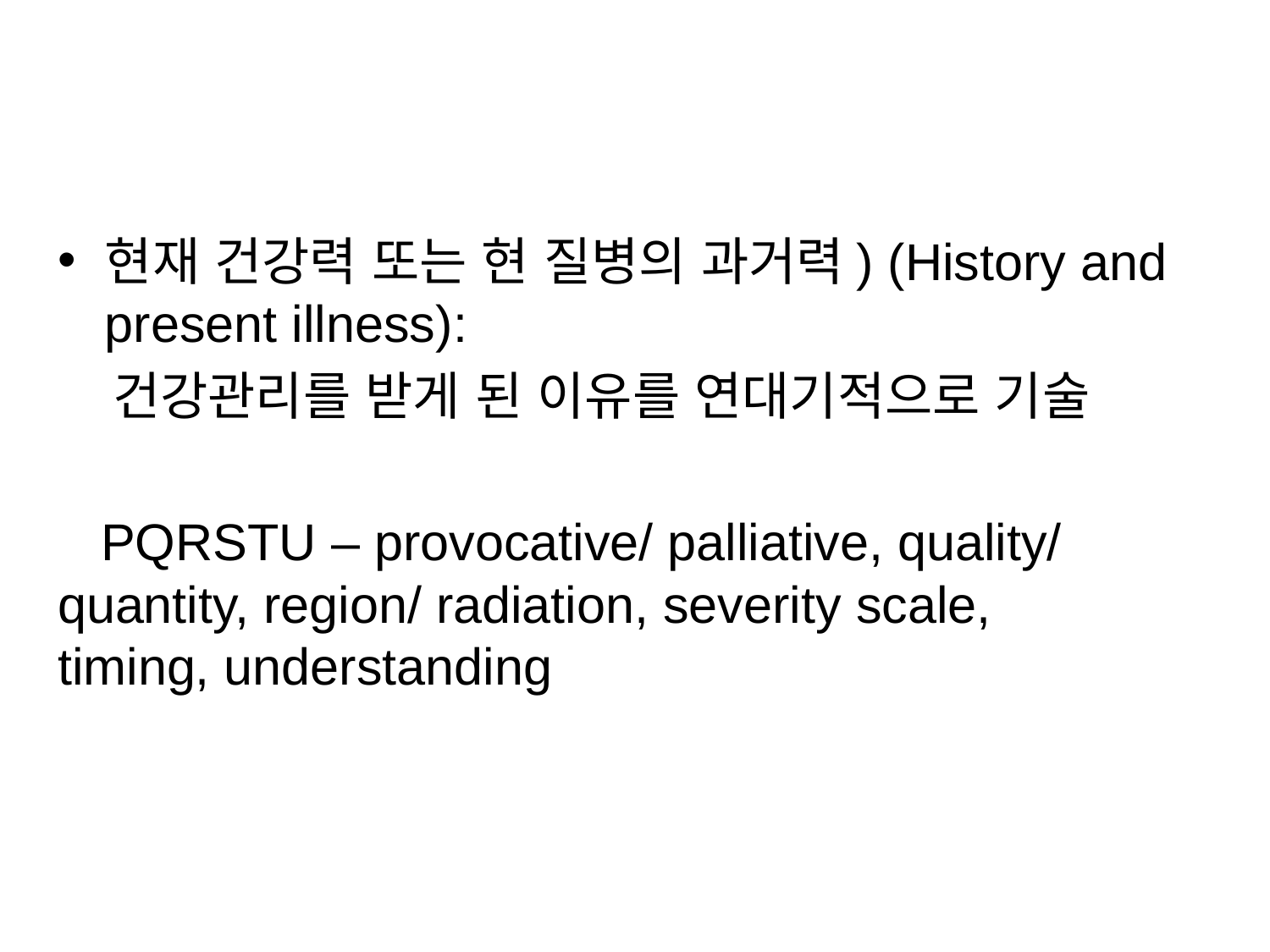

#
현재 건강력 또는 현 질병의 과거력) (History and present illness):
   건강관리를 받게 된 이유를 연대기적으로 기술

   PQRSTU – provocative/ palliative, quality/ 		quantity, region/ radiation, severity scale, 	timing, understanding